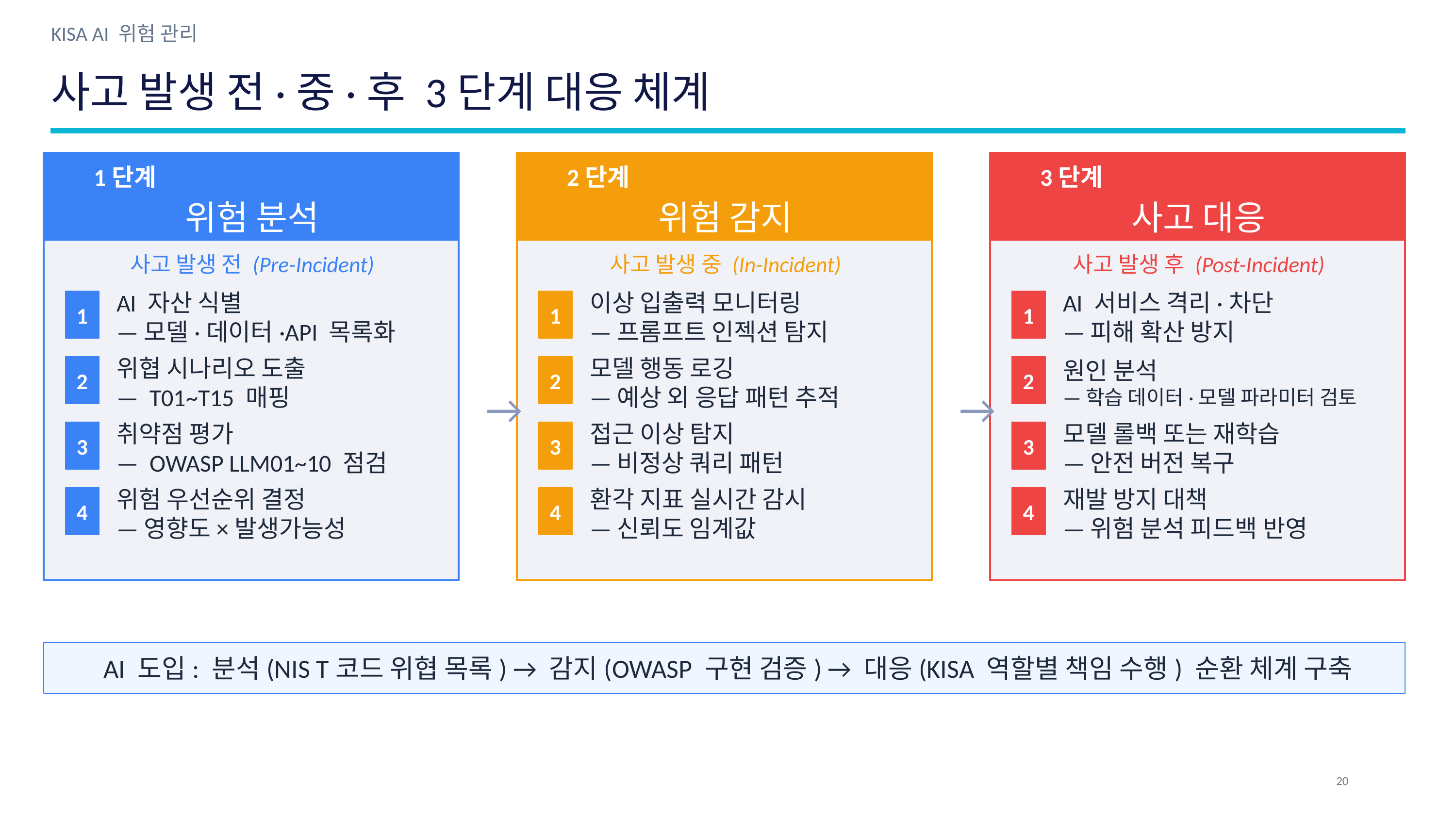

KISA AI 위험 관리
사고 발생 전·중·후 3단계 대응 체계

1단계
2단계
3단계
위험 분석
위험 감지
사고 대응
사고 발생 전 (Pre-Incident)
사고 발생 중 (In-Incident)
사고 발생 후 (Post-Incident)

1

1

1
AI 자산 식별
— 모델·데이터·API 목록화
이상 입출력 모니터링
— 프롬프트 인젝션 탐지
AI 서비스 격리·차단
— 피해 확산 방지

2

2

2
위협 시나리오 도출
— T01~T15 매핑
모델 행동 로깅
— 예상 외 응답 패턴 추적
원인 분석
— 학습 데이터·모델 파라미터 검토
→
→

3

3

3
취약점 평가
— OWASP LLM01~10 점검
접근 이상 탐지
— 비정상 쿼리 패턴
모델 롤백 또는 재학습
— 안전 버전 복구

4

4

4
위험 우선순위 결정
— 영향도×발생가능성
환각 지표 실시간 감시
— 신뢰도 임계값
재발 방지 대책
— 위험 분석 피드백 반영

AI 도입: 분석(NIS T코드 위협 목록) → 감지(OWASP 구현 검증) → 대응(KISA 역할별 책임 수행) 순환 체계 구축
20